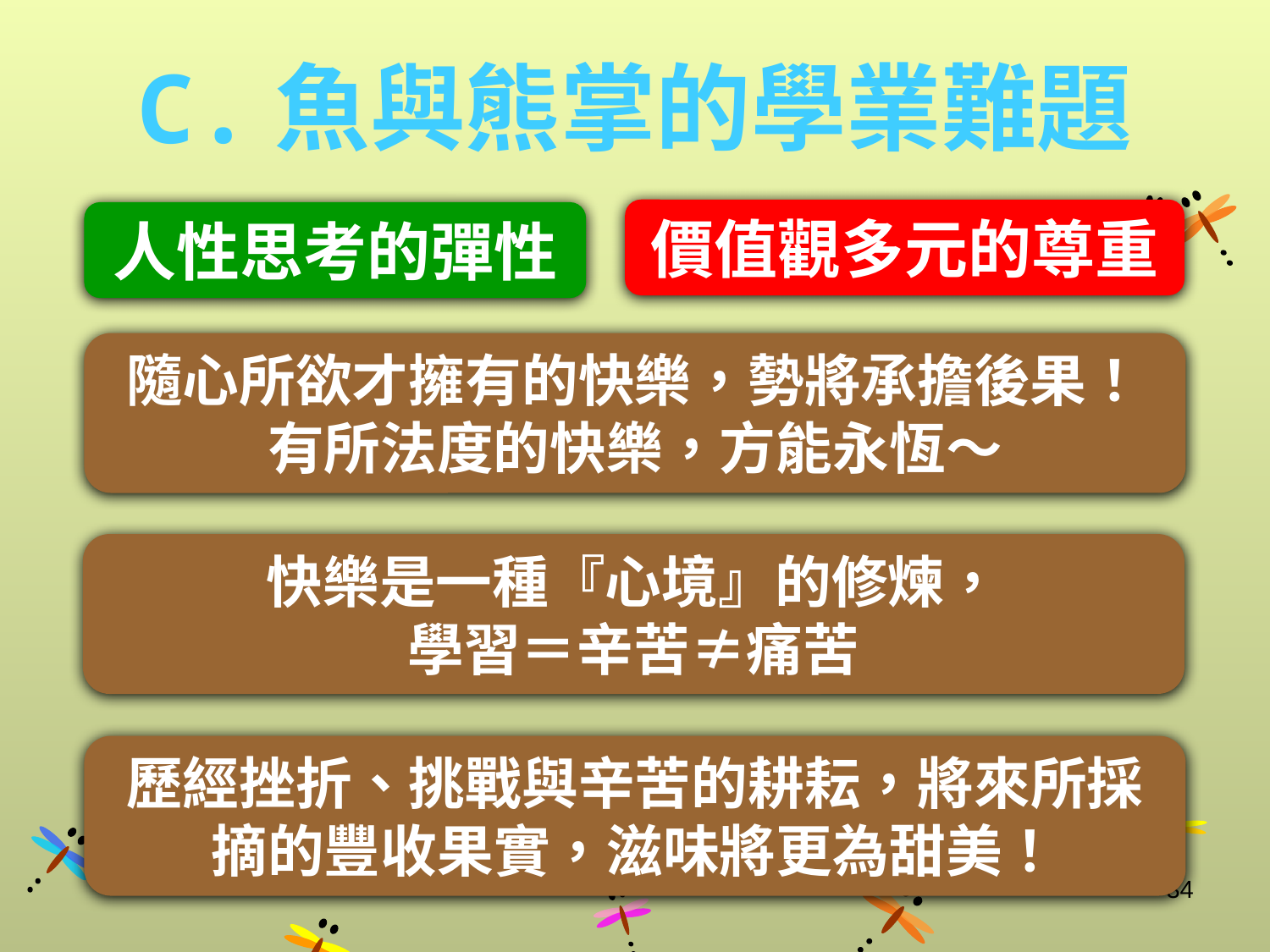

# C.魚與熊掌的學業難題
價值觀多元的尊重
人性思考的彈性
隨心所欲才擁有的快樂，勢將承擔後果！有所法度的快樂，方能永恆～
快樂是一種『心境』的修煉，
學習＝辛苦≠痛苦
歷經挫折、挑戰與辛苦的耕耘，將來所採摘的豐收果實，滋味將更為甜美！
34